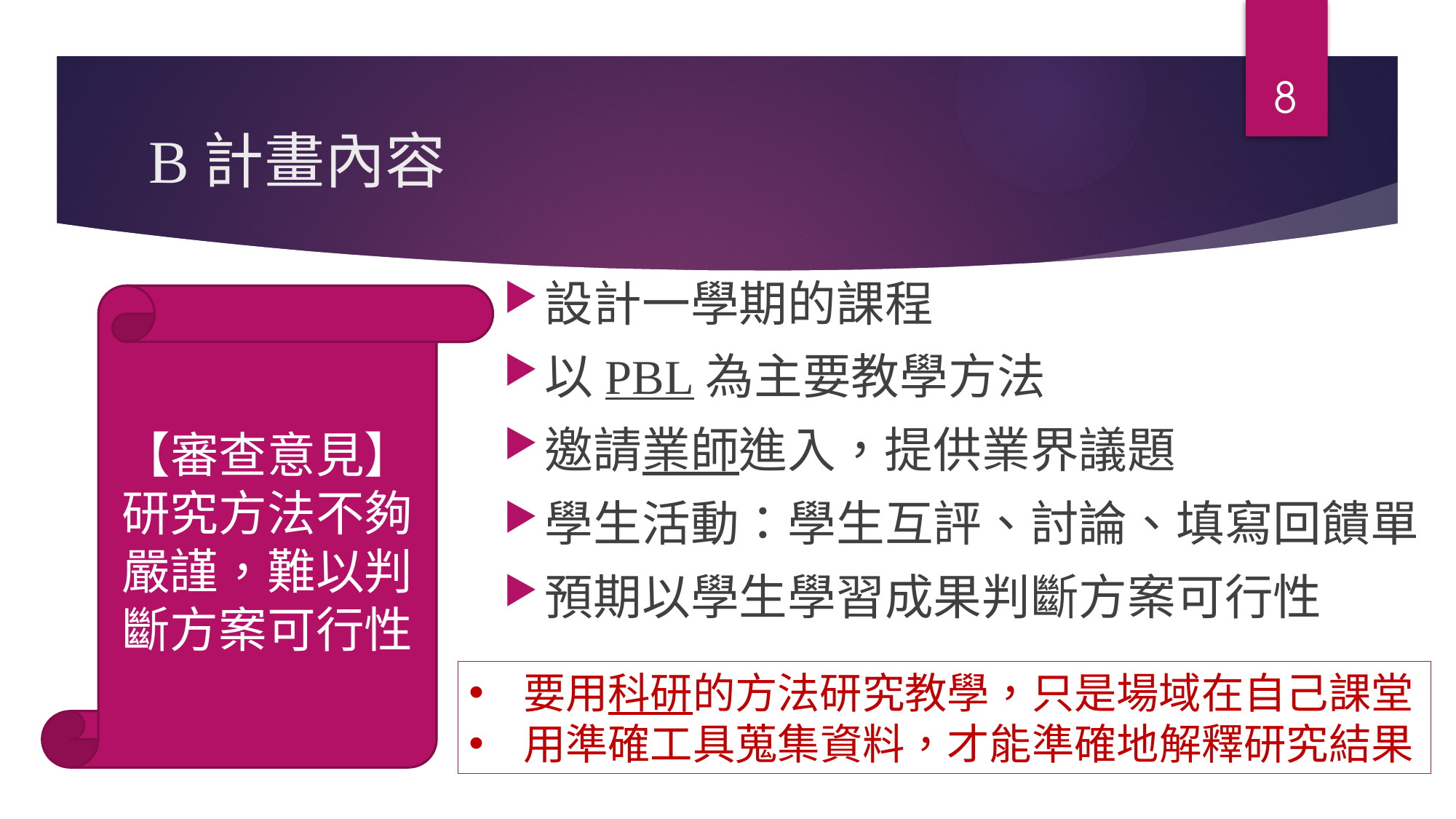

8
# B計畫內容
設計一學期的課程
以PBL為主要教學方法
邀請業師進入，提供業界議題
學生活動：學生互評、討論、填寫回饋單
預期以學生學習成果判斷方案可行性
【審查意見】
研究方法不夠嚴謹，難以判斷方案可行性
要用科研的方法研究教學，只是場域在自己課堂
用準確工具蒐集資料，才能準確地解釋研究結果